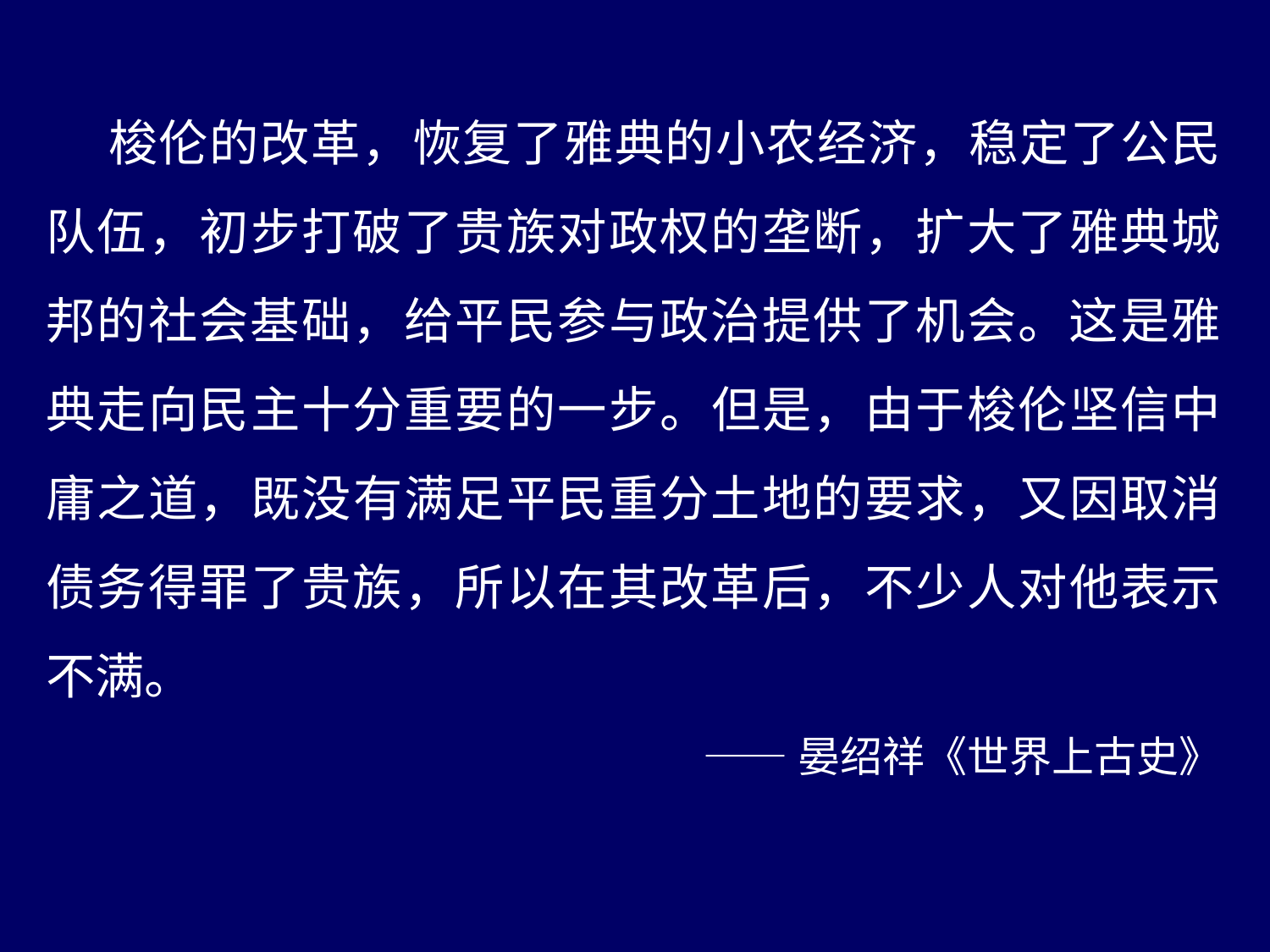

梭伦的改革，恢复了雅典的小农经济，稳定了公民队伍，初步打破了贵族对政权的垄断，扩大了雅典城邦的社会基础，给平民参与政治提供了机会。这是雅典走向民主十分重要的一步。但是，由于梭伦坚信中庸之道，既没有满足平民重分土地的要求，又因取消债务得罪了贵族，所以在其改革后，不少人对他表示不满。
——晏绍祥《世界上古史》